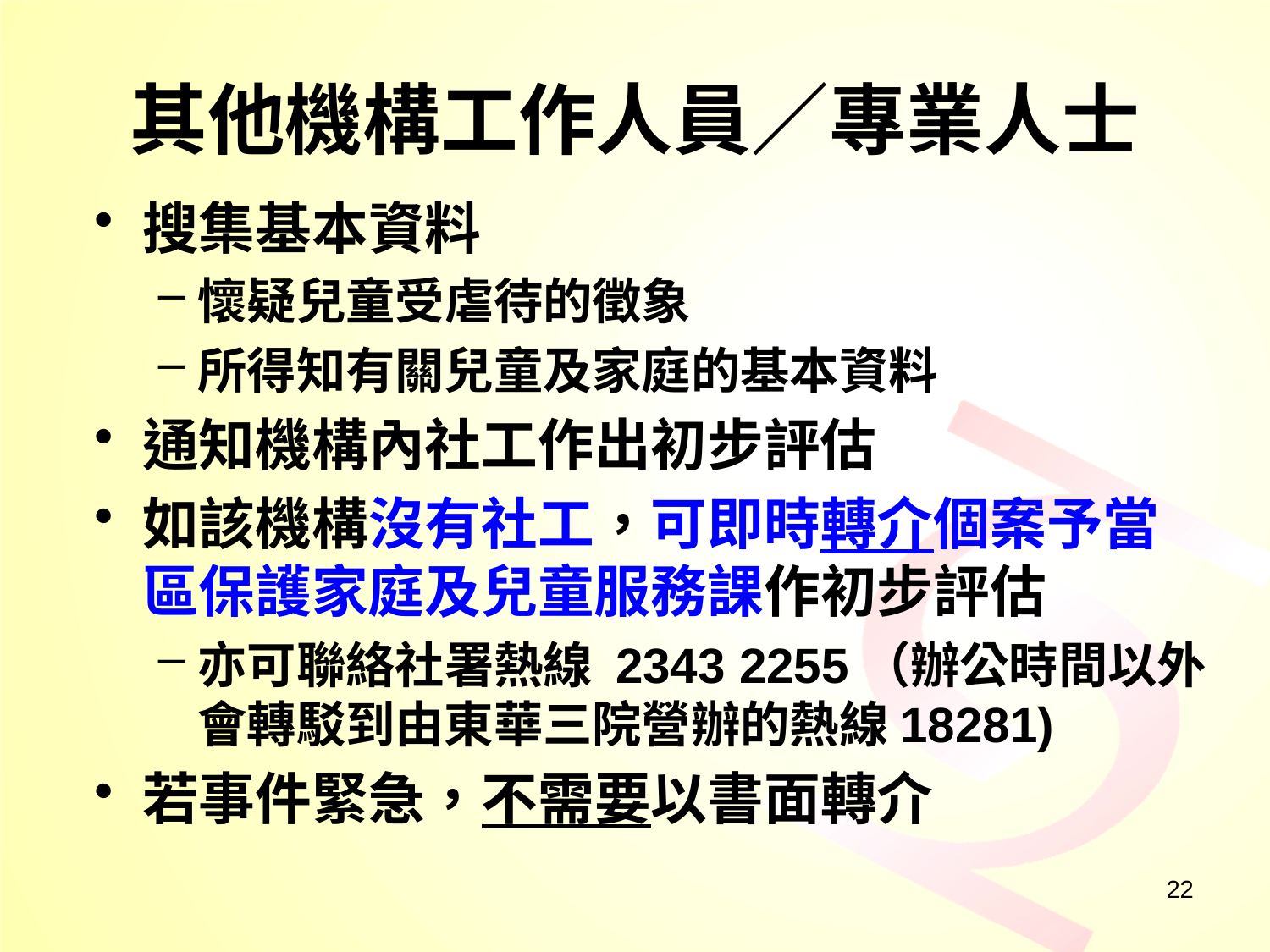

# 其他機構工作人員／專業人士
搜集基本資料
懷疑兒童受虐待的徵象
所得知有關兒童及家庭的基本資料
通知機構內社工作出初步評估
如該機構沒有社工，可即時轉介個案予當區保護家庭及兒童服務課作初步評估
亦可聯絡社署熱線 2343 2255（辦公時間以外會轉駁到由東華三院營辦的熱線18281)
若事件緊急，不需要以書面轉介

22